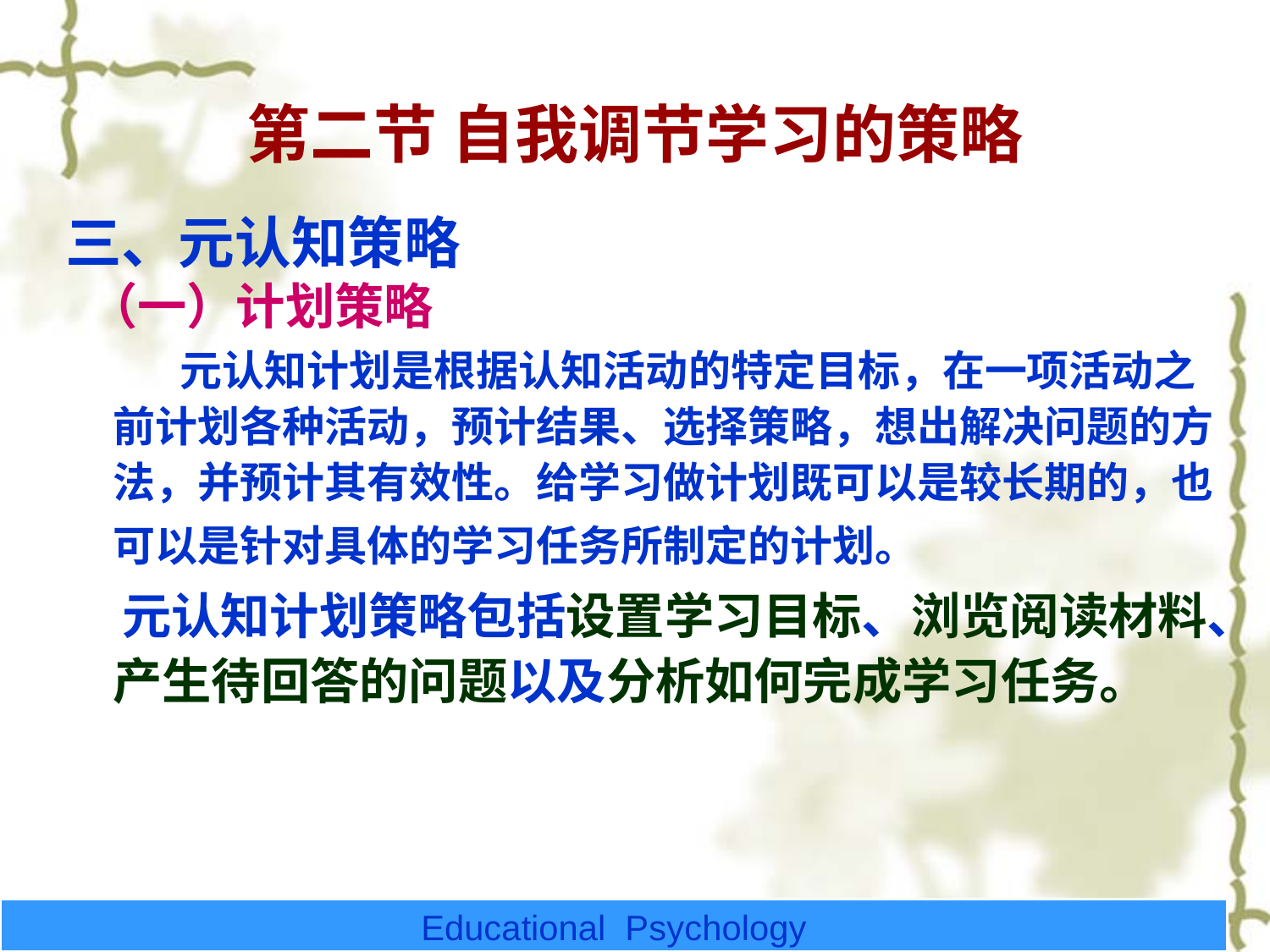

# 第二节 自我调节学习的策略
三、元认知策略
 （一）计划策略
           元认知计划是根据认知活动的特定目标，在一项活动之前计划各种活动，预计结果、选择策略，想出解决问题的方法，并预计其有效性。给学习做计划既可以是较长期的，也可以是针对具体的学习任务所制定的计划。
    元认知计划策略包括设置学习目标、浏览阅读材料、产生待回答的问题以及分析如何完成学习任务。
Educational  Psychology